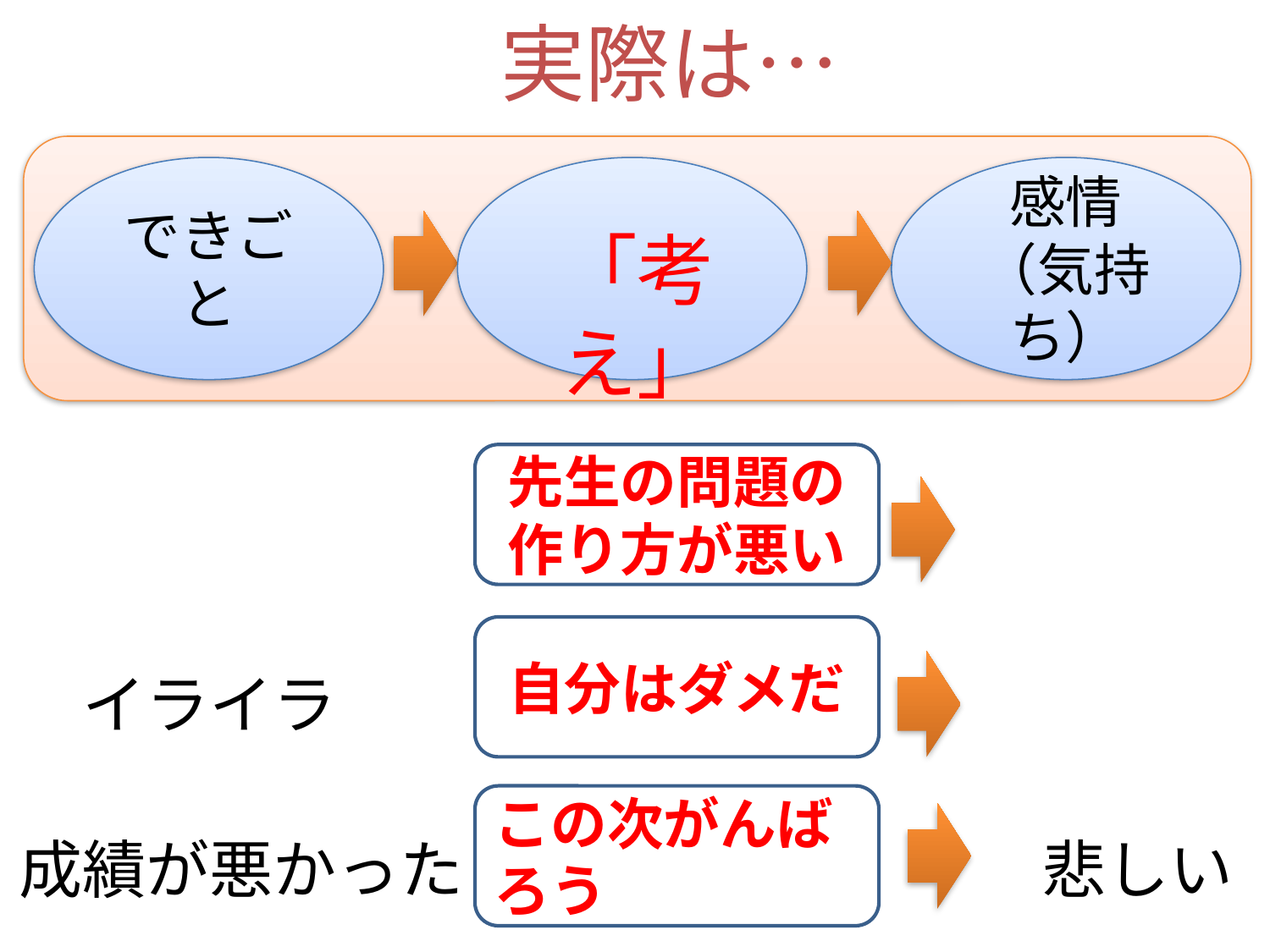

実際は…

できごと

感情
（気持ち）

「考え」
　　　　　　　　           　　　　　　 　　　イライラ
成績が悪かった　             　　　　　 悲しい
　　　　　　　　　　　　　　　　　　　　　　　落ち着き
先生の問題の作り方が悪い

自分はダメだ

この次がんばろう